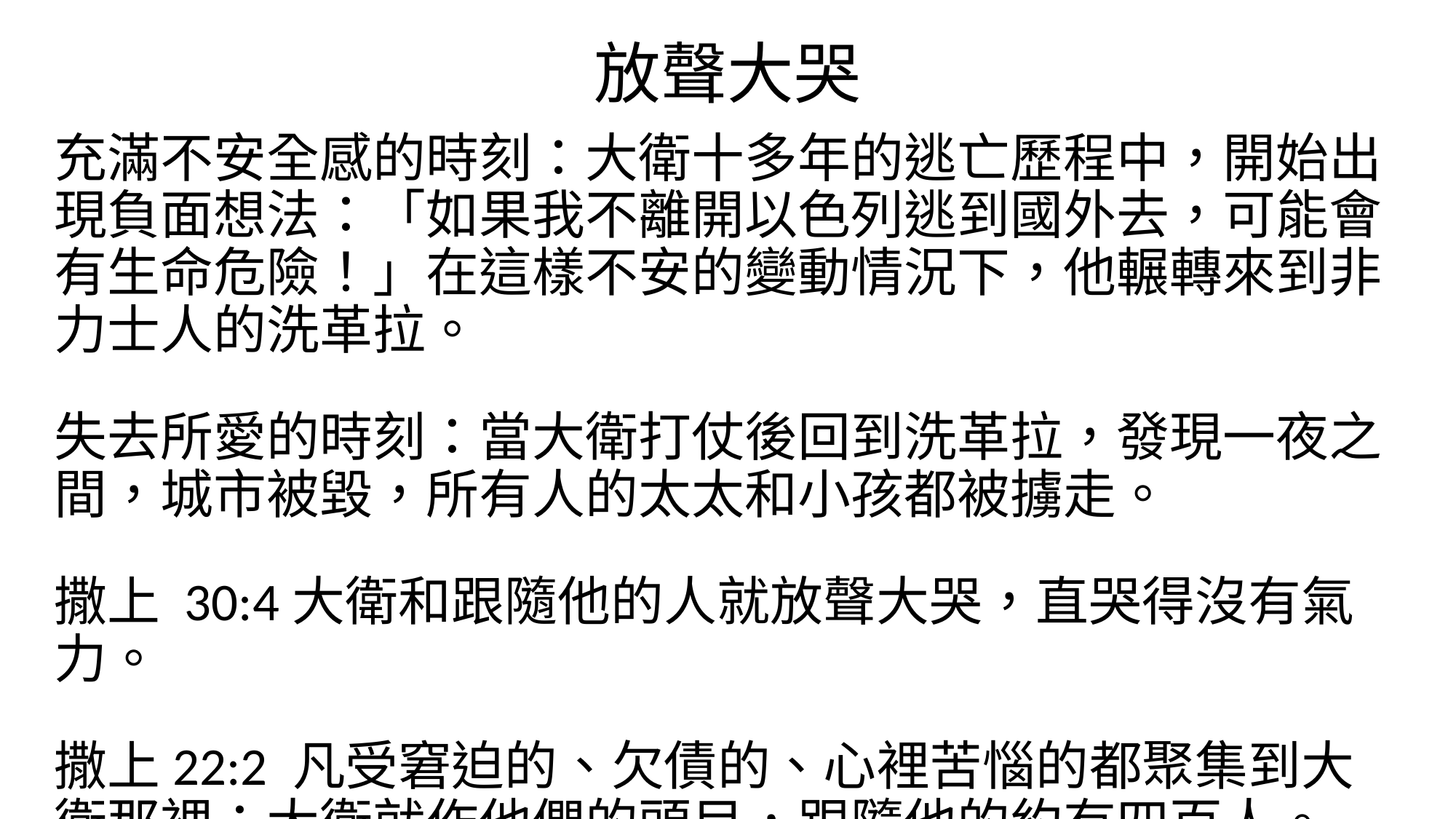

# 放聲大哭
充滿不安全感的時刻：大衛十多年的逃亡歷程中，開始出現負面想法：「如果我不離開以色列逃到國外去，可能會有生命危險！」在這樣不安的變動情況下，他輾轉來到非力士人的洗革拉。

失去所愛的時刻：當大衛打仗後回到洗革拉，發現一夜之間，城市被毀，所有人的太太和小孩都被擄走。

撒上 30:4大衛和跟隨他的人就放聲大哭，直哭得沒有氣力。

撒上22:2 凡受窘迫的、欠債的、心裡苦惱的都聚集到大衛那裡；大衛就作他們的頭目，跟隨他的約有四百人。